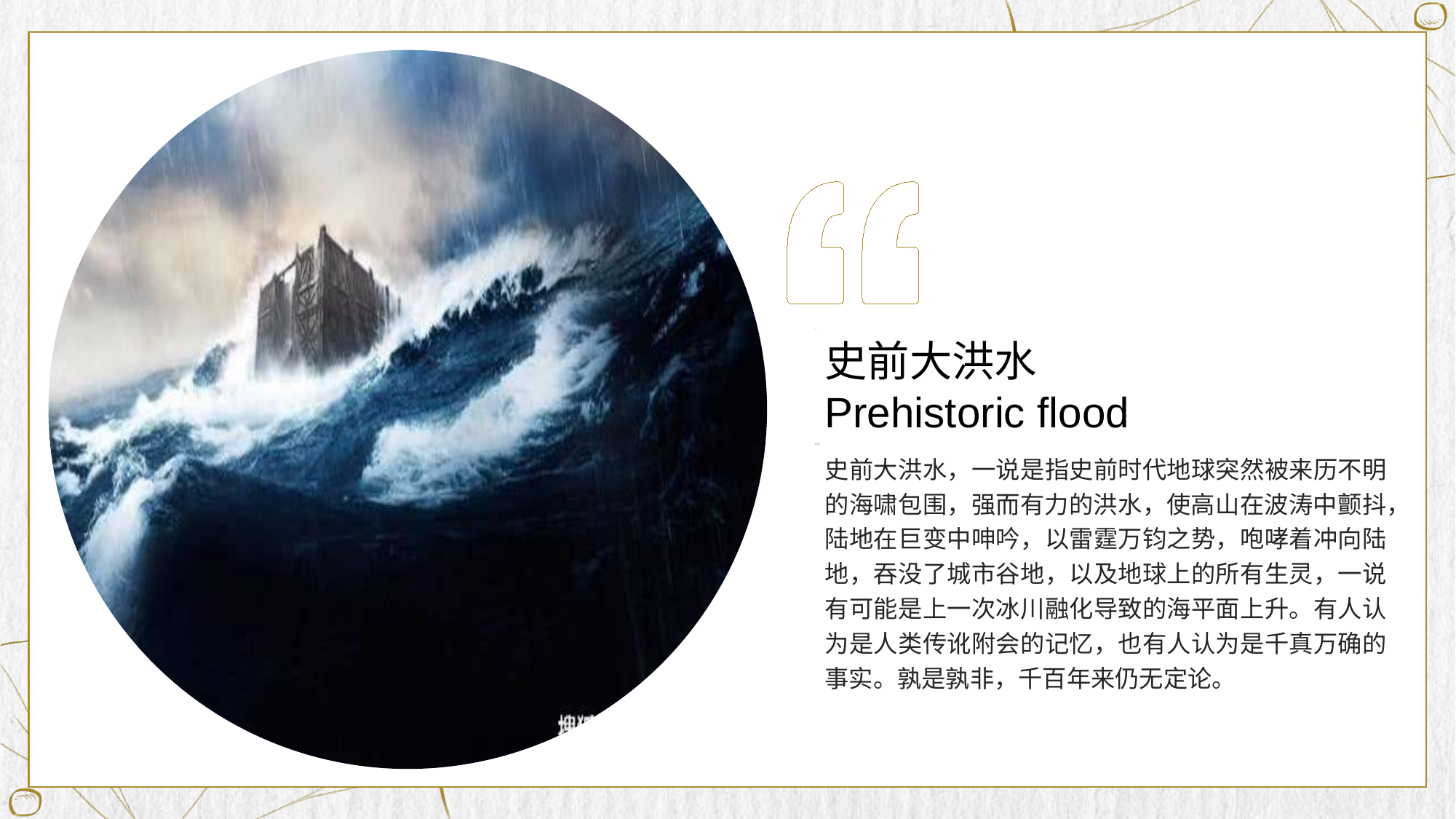

史前大洪水
Prehistoric flood
史前大洪水，一说是指史前时代地球突然被来历不明的海啸包围，强而有力的洪水，使高山在波涛中颤抖，陆地在巨变中呻吟，以雷霆万钧之势，咆哮着冲向陆地，吞没了城市谷地，以及地球上的所有生灵，一说有可能是上一次冰川融化导致的海平面上升。有人认为是人类传讹附会的记忆，也有人认为是千真万确的事实。孰是孰非，千百年来仍无定论。